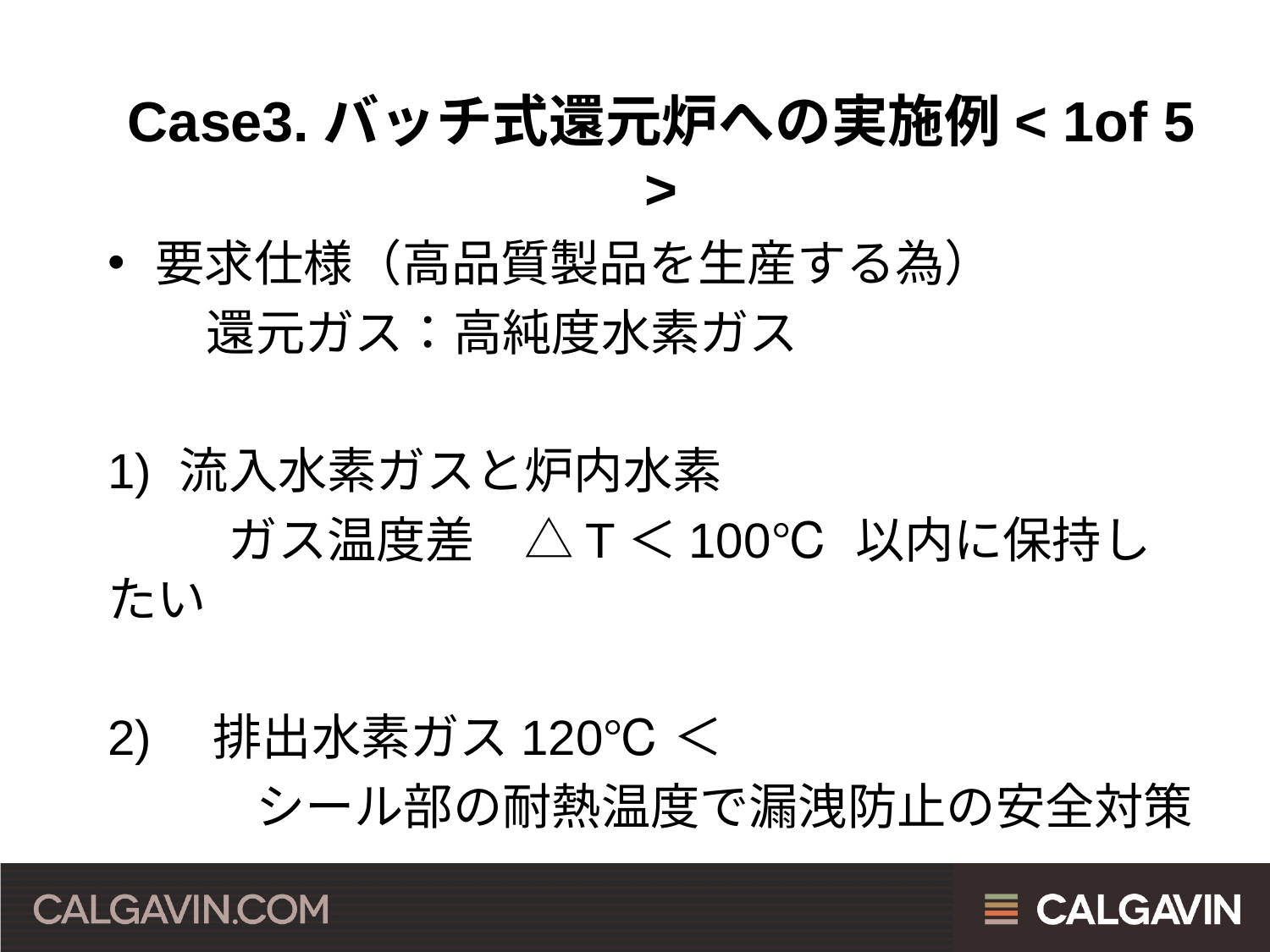

# Case3.バッチ式還元炉への実施例< 1of 5 >
要求仕様（高品質製品を生産する為）
　　還元ガス：高純度水素ガス

流入水素ガスと炉内水素
　　  ガス温度差　△T＜100℃ 以内に保持したい

2)　排出水素ガス120℃＜
　　　シール部の耐熱温度で漏洩防止の安全対策